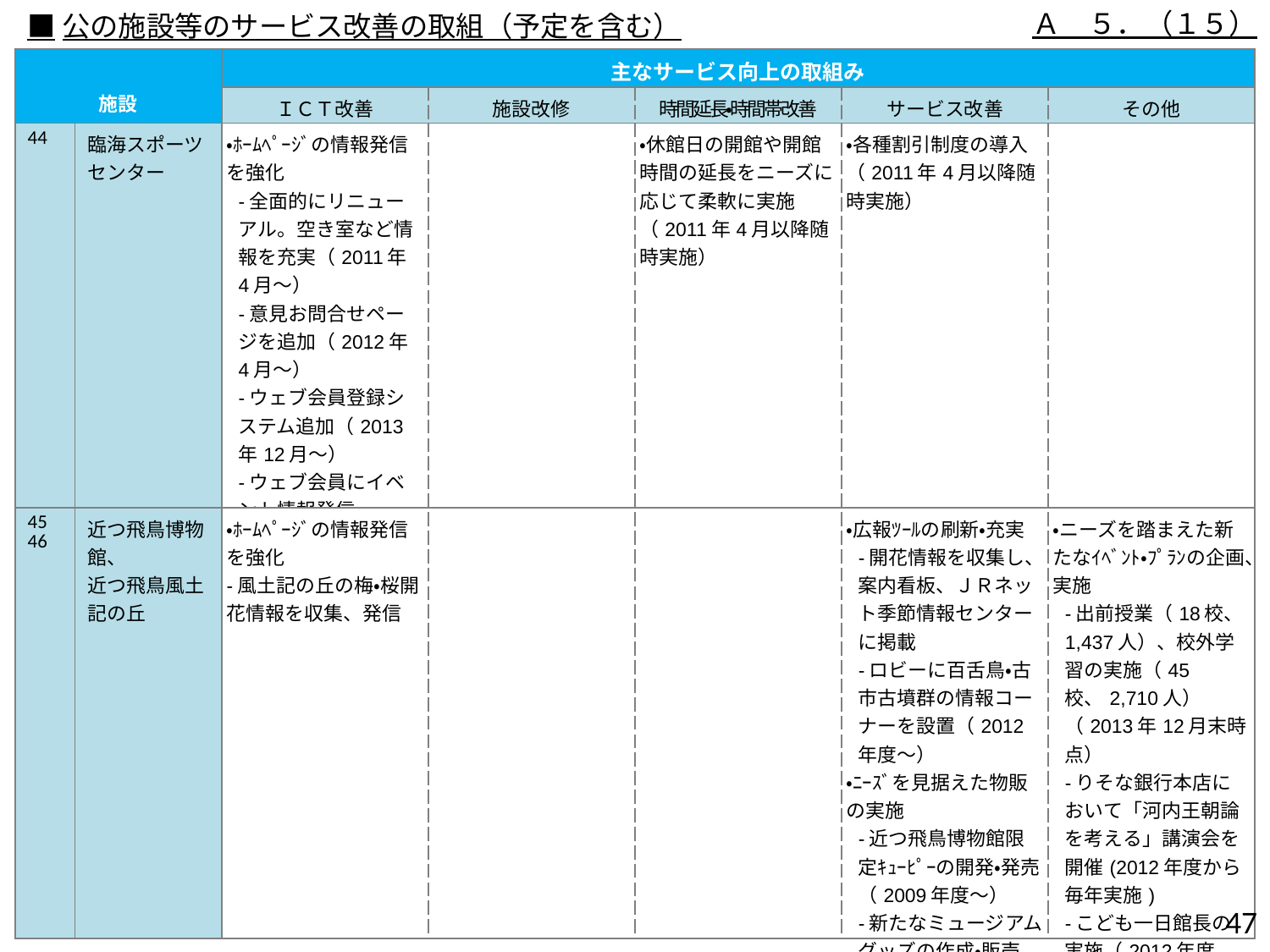

Ａ　５．（１５）
■公の施設等のサービス改善の取組（予定を含む）
| 施設 |  | 主なサービス向上の取組み |  |  |  |  |
| --- | --- | --- | --- | --- | --- | --- |
|  |  | ＩＣＴ改善 | 施設改修 | 時間延長・時間帯改善 | サービス改善 | その他 |
| 44 | 臨海スポーツセンター | ・ﾎｰﾑﾍﾟｰｼﾞの情報発信を強化 -全面的にリニューアル。空き室など情報を充実（2011年4月～） -意見お問合せページを追加（2012年4月～） -ウェブ会員登録システム追加（2013年12月～） -ウェブ会員にイベント情報発信（2013年12月～随時） |  | ・休館日の開館や開館時間の延長をニーズに応じて柔軟に実施（2011年4月以降随時実施） | ・各種割引制度の導入（2011年4月以降随時実施） |  |
| 45 46 | 近つ飛鳥博物館、 近つ飛鳥風土記の丘 | ・ﾎｰﾑﾍﾟｰｼﾞの情報発信を強化 -風土記の丘の梅・桜開花情報を収集、発信 |  |  | ・広報ﾂｰﾙの刷新・充実 -開花情報を収集し、案内看板、ＪＲネット季節情報センターに掲載 -ロビーに百舌鳥・古市古墳群の情報コーナーを設置（2012年度～） ・ﾆｰｽﾞを見据えた物販の実施 -近つ飛鳥博物館限定ｷｭｰﾋﾟｰの開発・発売（2009年度～） -新たなミュージアムグッズの作成・販売（2013年3月～） | ・ニーズを踏まえた新たなｲﾍﾞﾝﾄ・ﾌﾟﾗﾝの企画、実施 -出前授業（18校、1,437人）、校外学習の実施（45校、2,710人）（2013年12月末時点） -りそな銀行本店において「河内王朝論を考える」講演会を開催(2012年度から毎年実施) -こども一日館長の実施（2012年度～） |
47